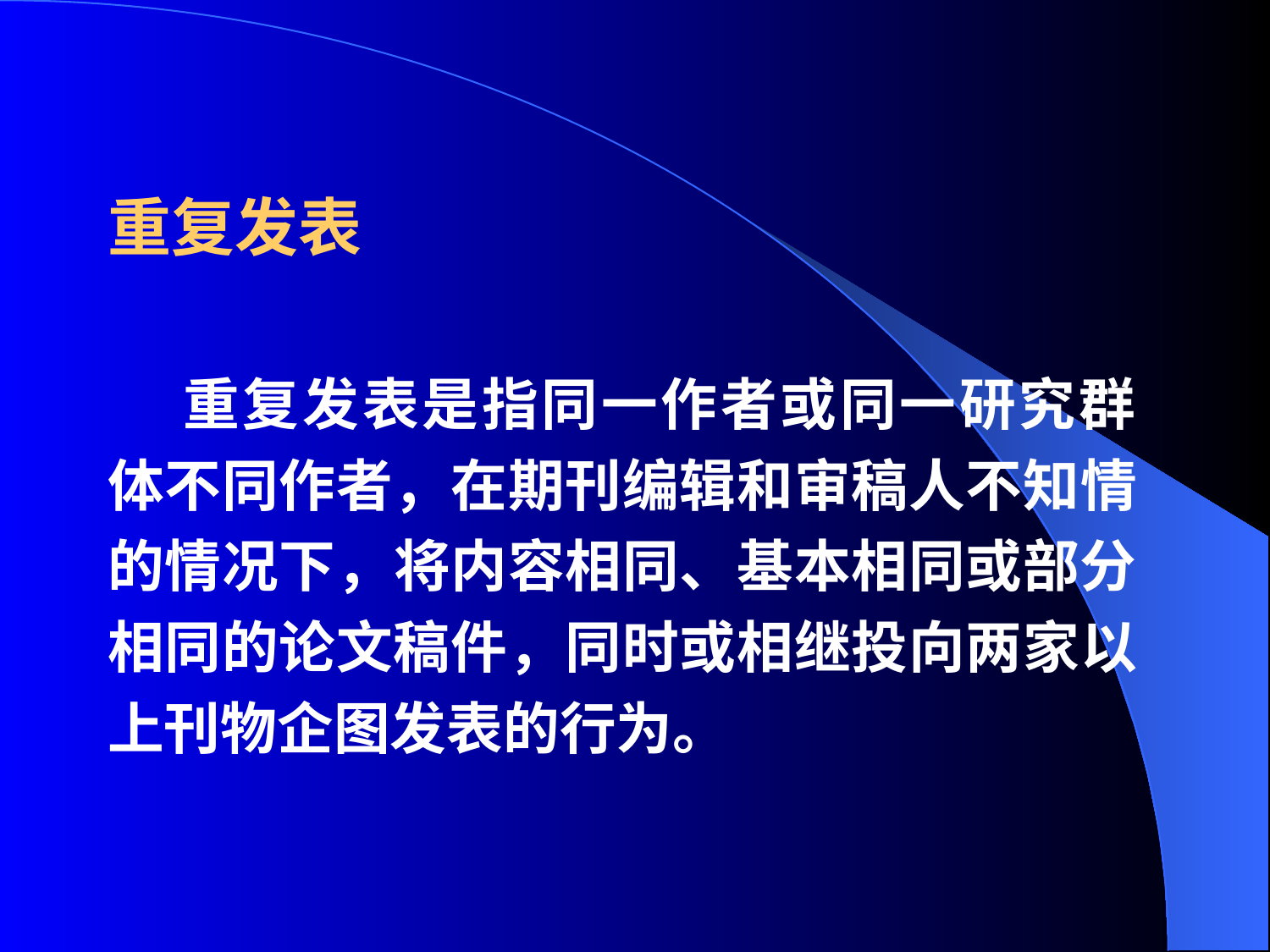

重复发表

　 重复发表是指同一作者或同一研究群体不同作者，在期刊编辑和审稿人不知情的情况下，将内容相同、基本相同或部分相同的论文稿件，同时或相继投向两家以上刊物企图发表的行为。